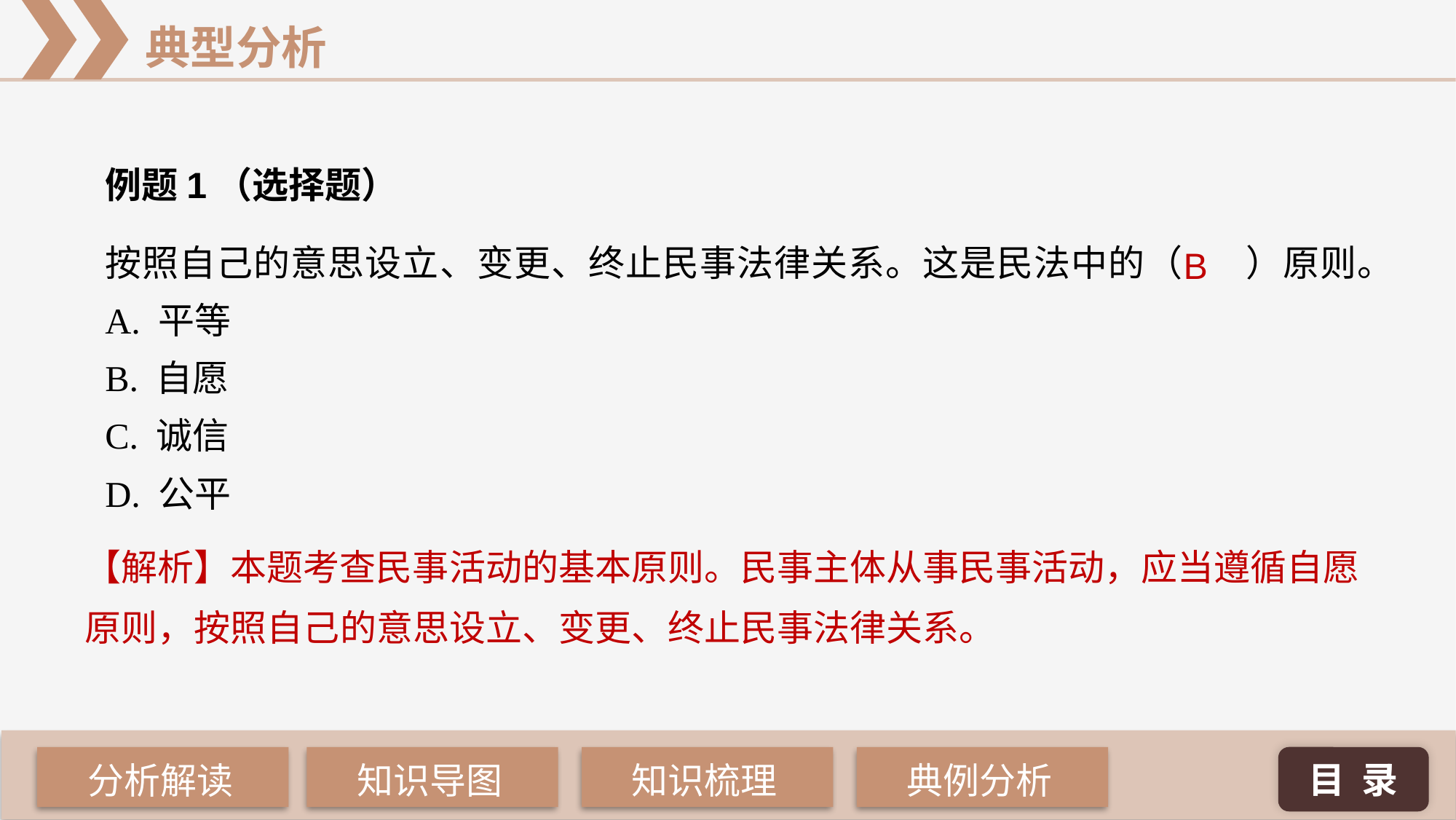

例题1（选择题）
按照自己的意思设立、变更、终止民事法律关系。这是民法中的（       ）原则。
A. 平等
B. 自愿
C. 诚信
D. 公平
B
【解析】本题考查民事活动的基本原则。民事主体从事民事活动，应当遵循自愿原则，按照自己的意思设立、变更、终止民事法律关系。